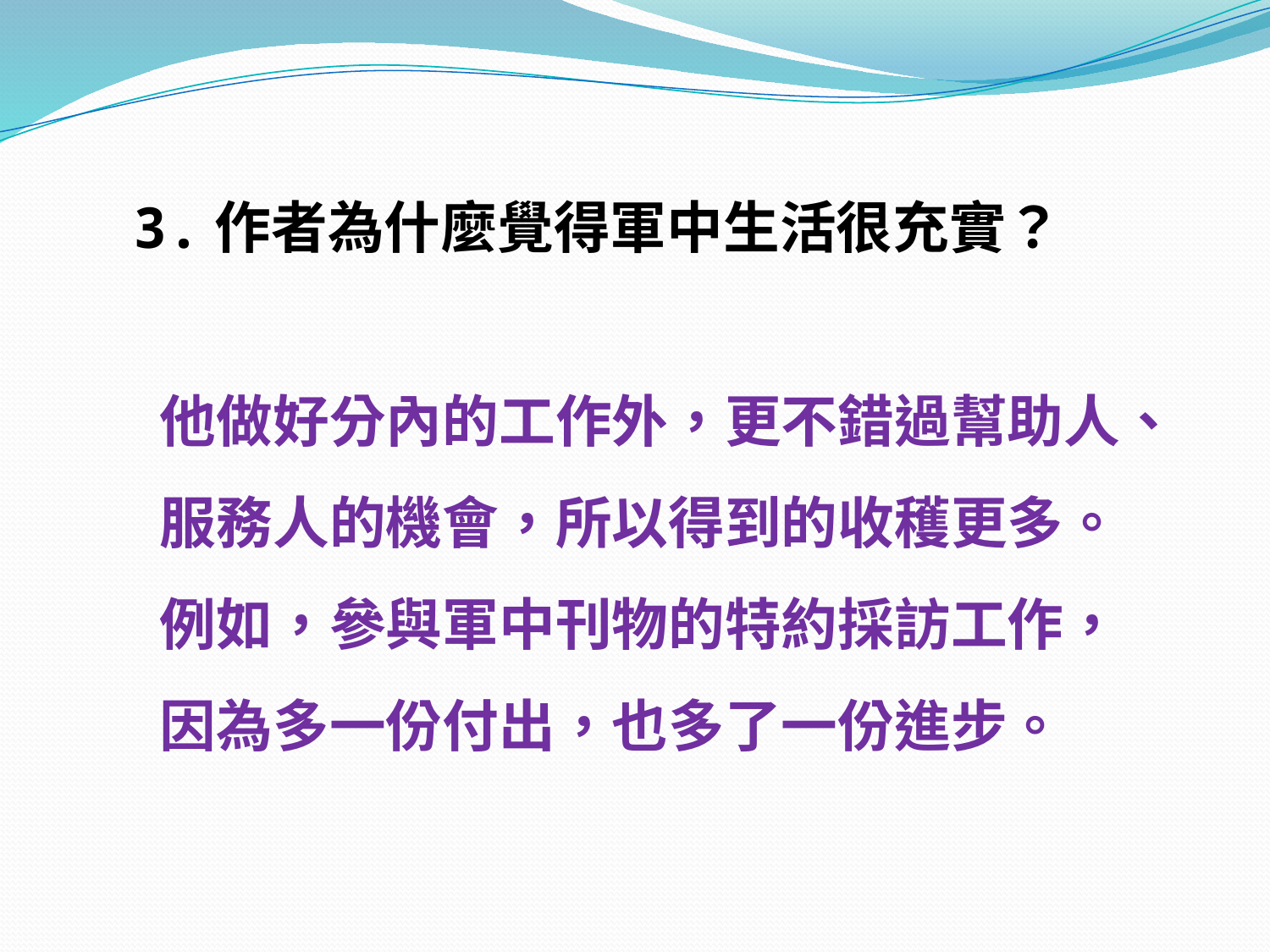

3.作者為什麼覺得軍中生活很充實？
他做好分內的工作外，更不錯過幫助人、服務人的機會，所以得到的收穫更多。例如，參與軍中刊物的特約採訪工作，因為多一份付出，也多了一份進步。